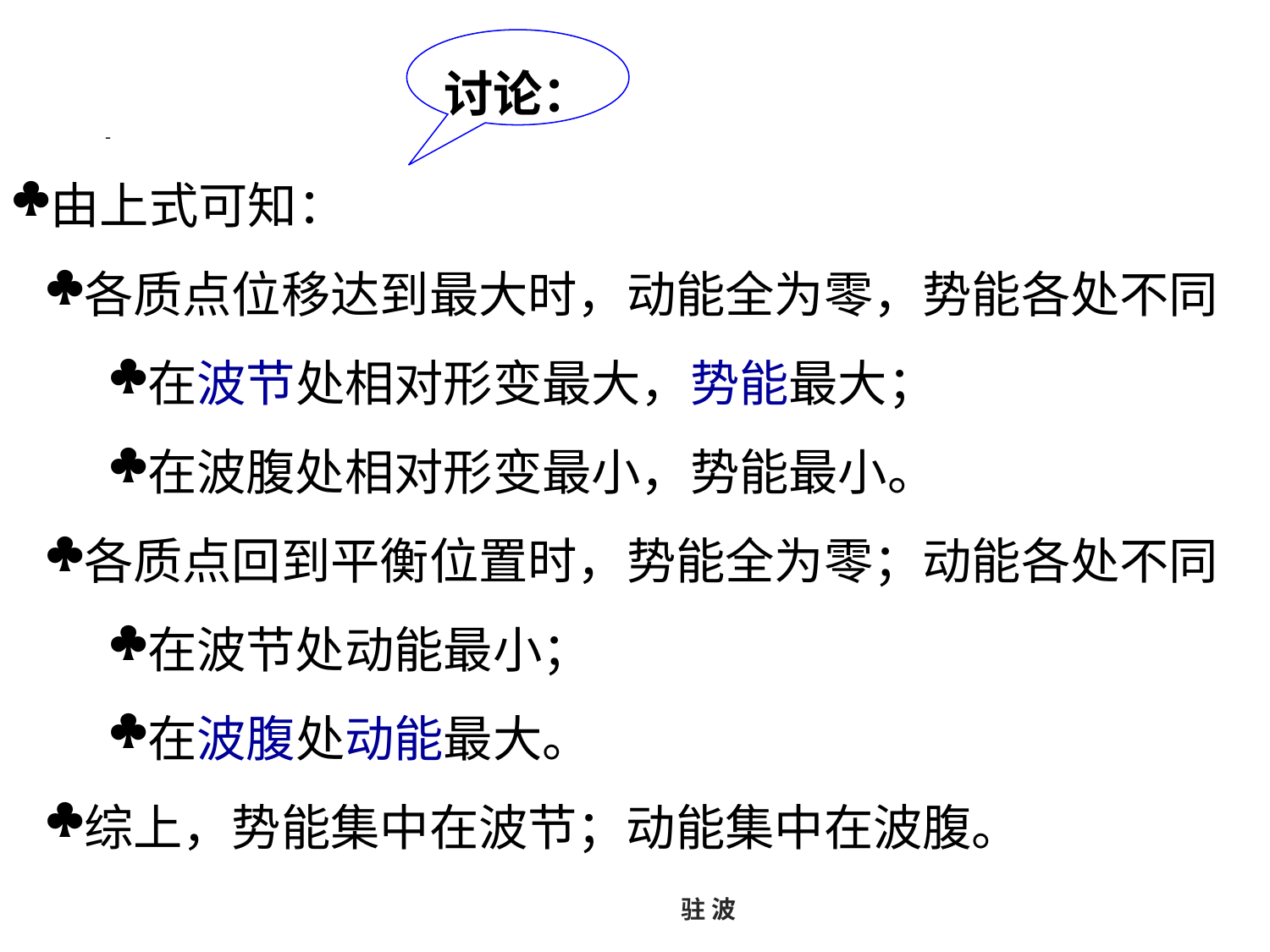

讨论：
由上式可知：
各质点位移达到最大时，动能全为零，势能各处不同
在波节处相对形变最大，势能最大；
在波腹处相对形变最小，势能最小。
各质点回到平衡位置时，势能全为零；动能各处不同
在波节处动能最小；
在波腹处动能最大。
综上，势能集中在波节；动能集中在波腹。

驻 波
37